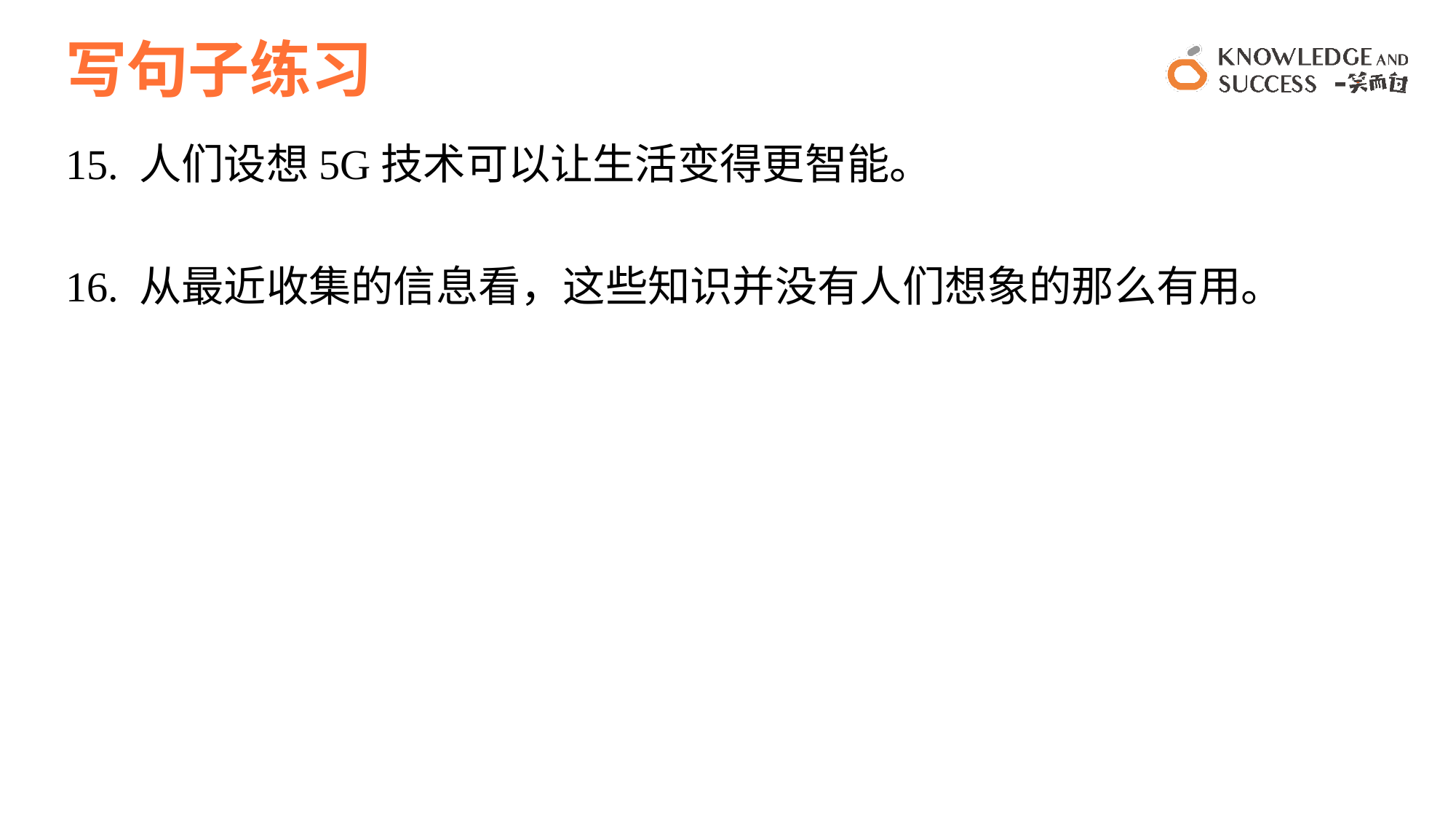

# 写句子练习
15. 人们设想5G技术可以让生活变得更智能。

16. 从最近收集的信息看，这些知识并没有人们想象的那么有用。

12